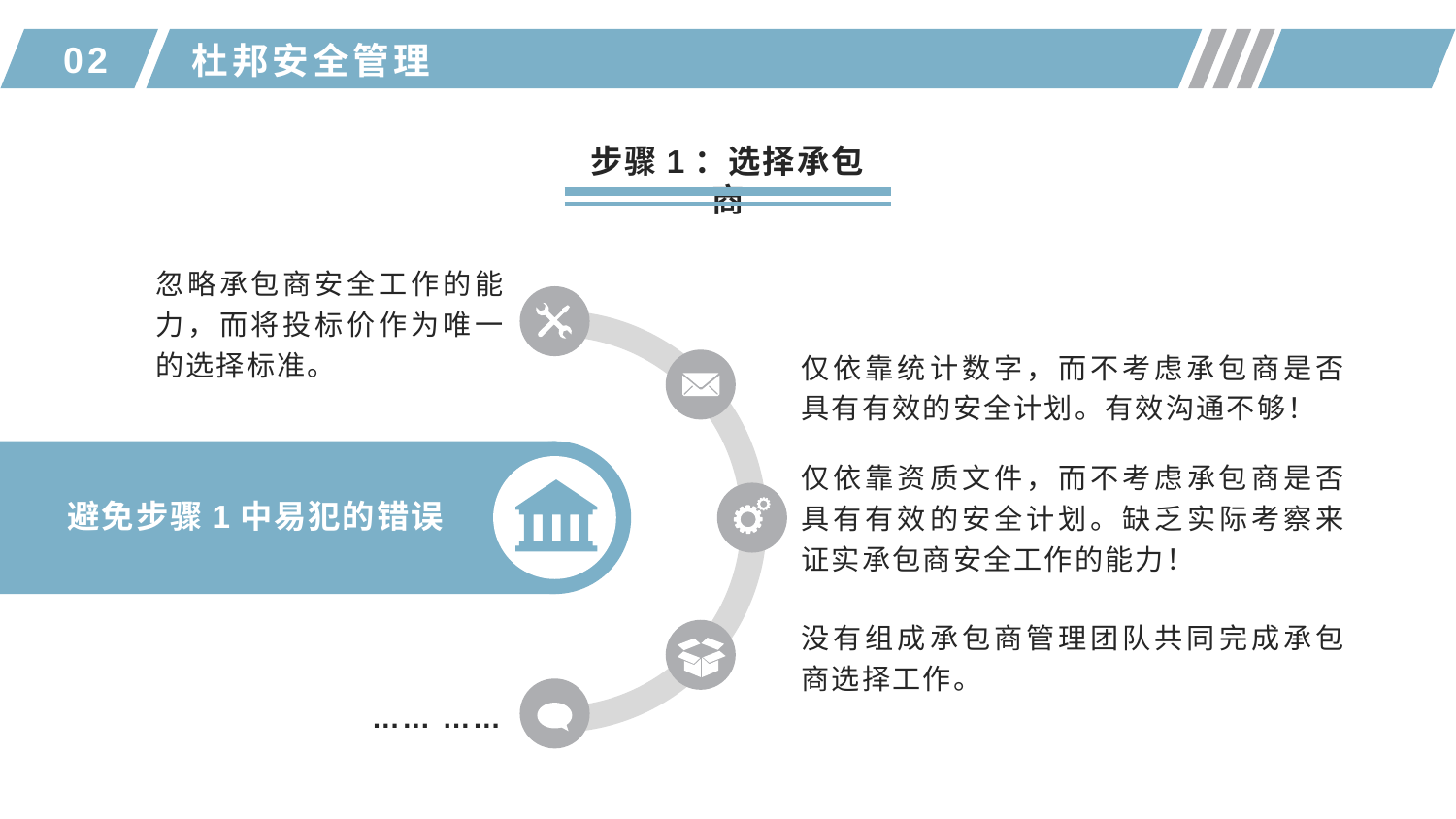

02
杜邦安全管理
步骤1：选择承包商
忽略承包商安全工作的能力，而将投标价作为唯一的选择标准。

仅依靠统计数字，而不考虑承包商是否具有有效的安全计划。有效沟通不够！
仅依靠资质文件，而不考虑承包商是否具有有效的安全计划。缺乏实际考察来证实承包商安全工作的能力！
避免步骤1中易犯的错误
没有组成承包商管理团队共同完成承包商选择工作。
…… ……